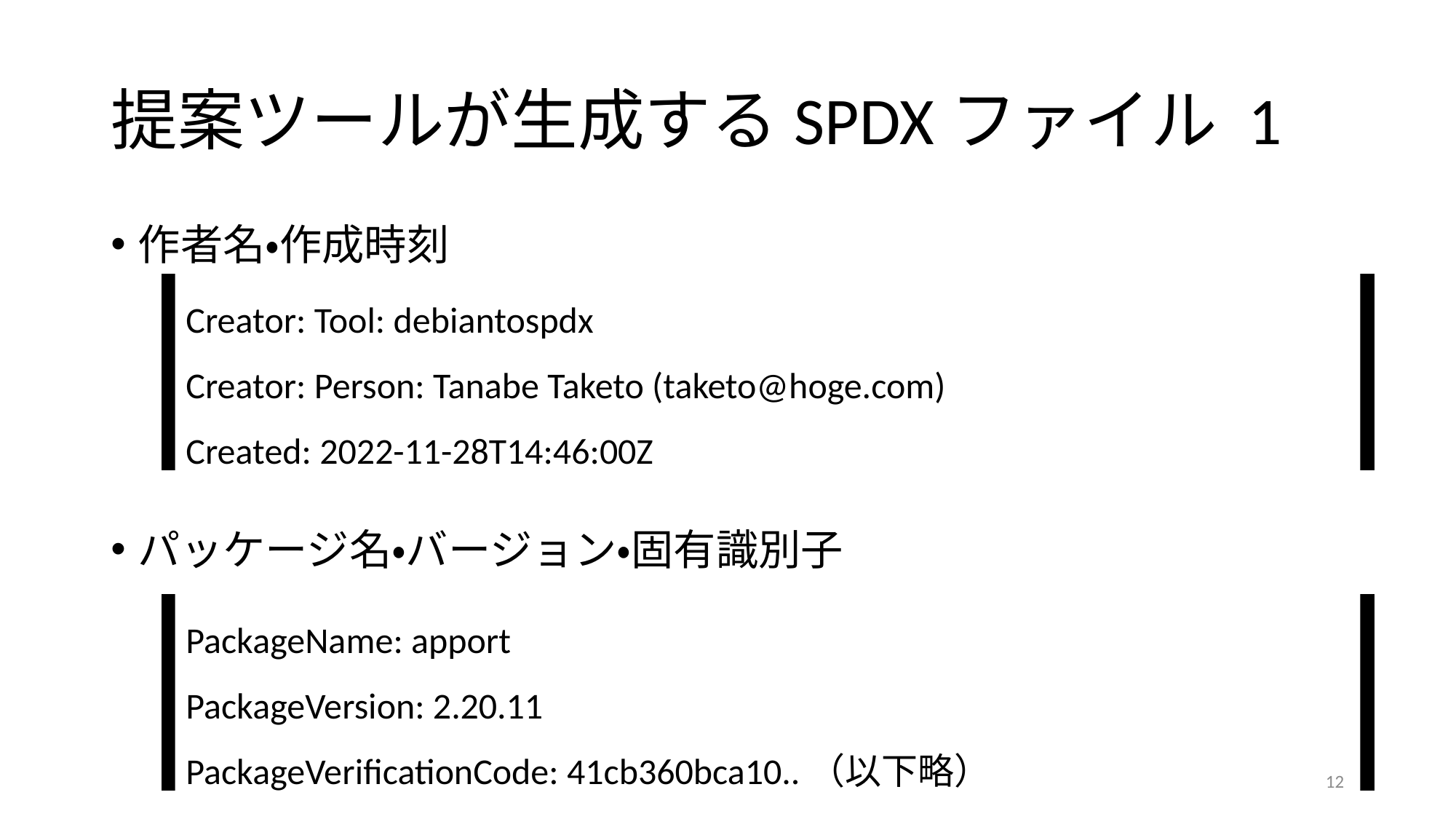

# 提案ツールが生成するSPDXファイル 1
作者名・作成時刻

パッケージ名・バージョン・固有識別子
Creator: Tool: debiantospdx
Creator: Person: Tanabe Taketo (taketo@hoge.com)
Created: 2022-11-28T14:46:00Z

PackageName: apport
PackageVersion: 2.20.11
PackageVerificationCode: 41cb360bca10..（以下略）

12